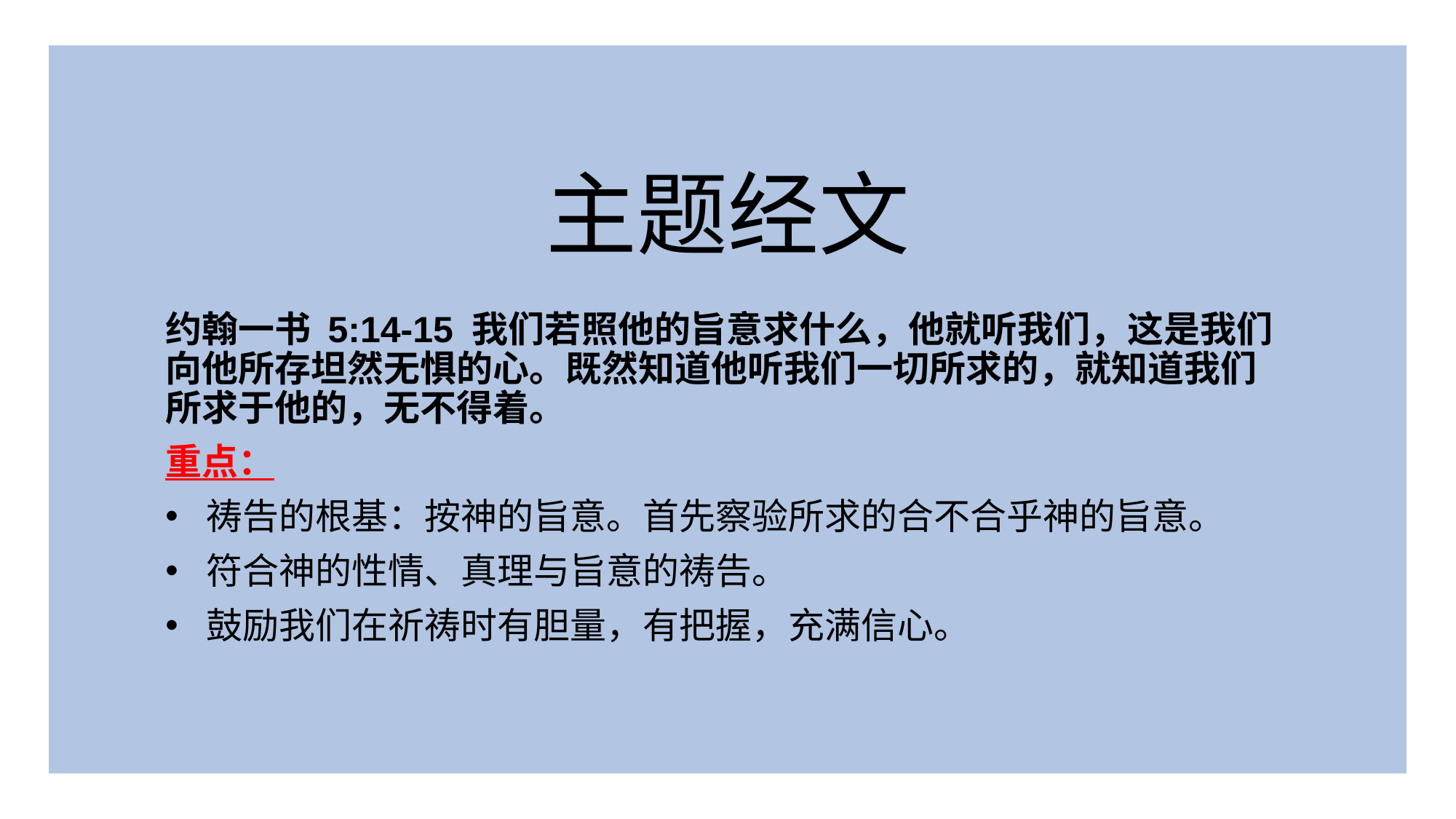

主题经文
约翰一书 5:14-15 我们若照他的旨意求什么，他就听我们，这是我们向他所存坦然无惧的心。既然知道他听我们一切所求的，就知道我们所求于他的，无不得着。
重点：
祷告的根基：按神的旨意。首先察验所求的合不合乎神的旨意。
符合神的性情、真理与旨意的祷告。
鼓励我们在祈祷时有胆量，有把握，充满信心。